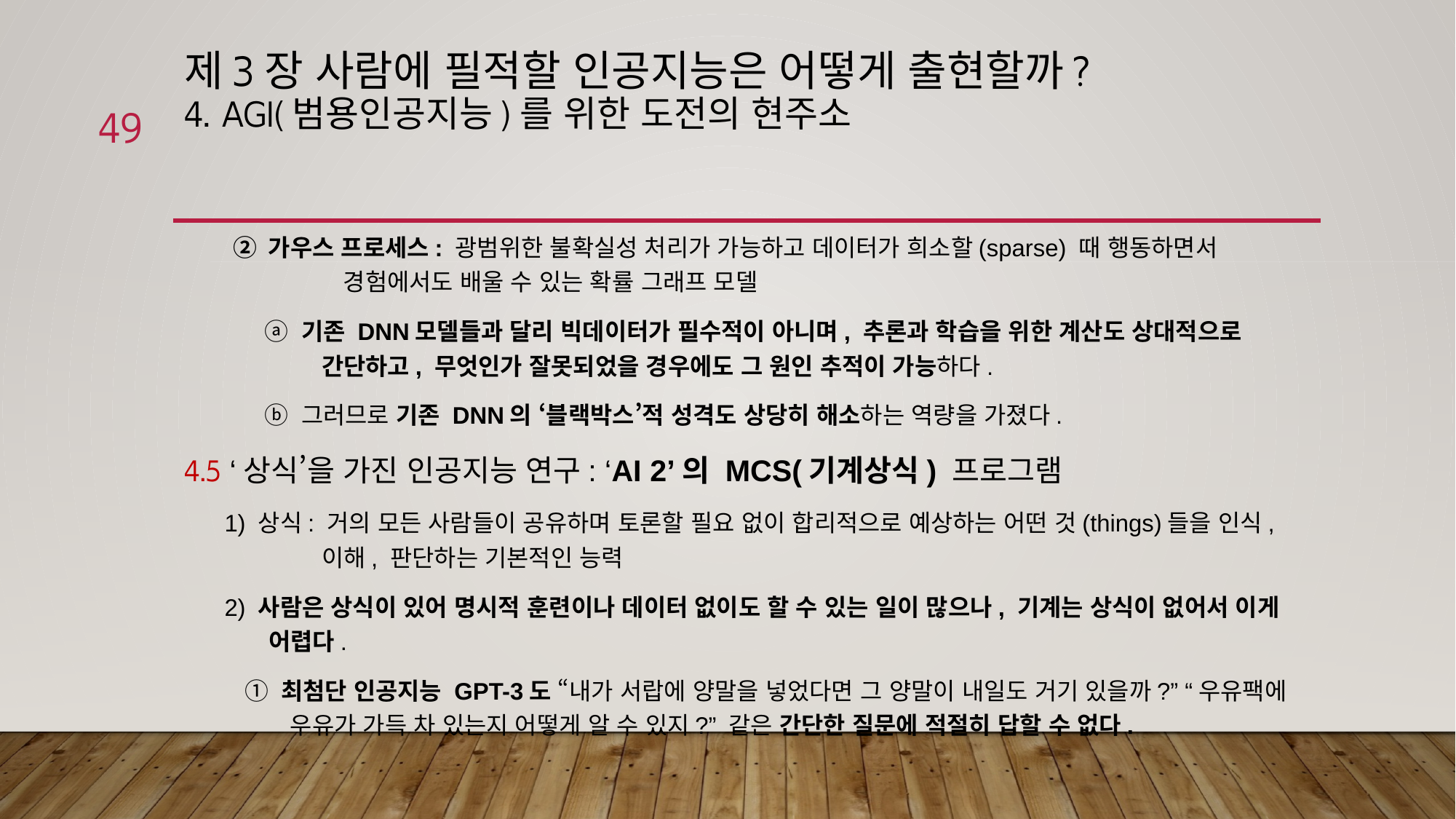

# 제3장 사람에 필적할 인공지능은 어떻게 출현할까? 4. AGI(범용인공지능)를 위한 도전의 현주소
49

         ② 가우스 프로세스: 광범위한 불확실성 처리가 가능하고 데이터가 희소할(sparse) 때 행동하면서 경험에서도 배울 수 있는 확률 그래프 모델
            ⓐ 기존 DNN모델들과 달리 빅데이터가 필수적이 아니며, 추론과 학습을 위한 계산도 상대적으로 간단하고, 무엇인가 잘못되었을 경우에도 그 원인 추적이 가능하다.
            ⓑ 그러므로 기존 DNN의 ‘블랙박스’적 성격도 상당히 해소하는 역량을 가졌다.
4.5 ‘상식’을 가진 인공지능 연구: ‘AI 2’의 MCS(기계상식) 프로그램
      1) 상식: 거의 모든 사람들이 공유하며 토론할 필요 없이 합리적으로 예상하는 어떤 것(things)들을 인식, 이해, 판단하는 기본적인 능력
      2) 사람은 상식이 있어 명시적 훈련이나 데이터 없이도 할 수 있는 일이 많으나, 기계는 상식이 없어서 이게 어렵다.
         ① 최첨단 인공지능 GPT-3도 “내가 서랍에 양말을 넣었다면 그 양말이 내일도 거기 있을까?” “우유팩에 우유가 가득 차 있는지 어떻게 알 수 있지?” 같은 간단한 질문에 적절히 답할 수 없다.